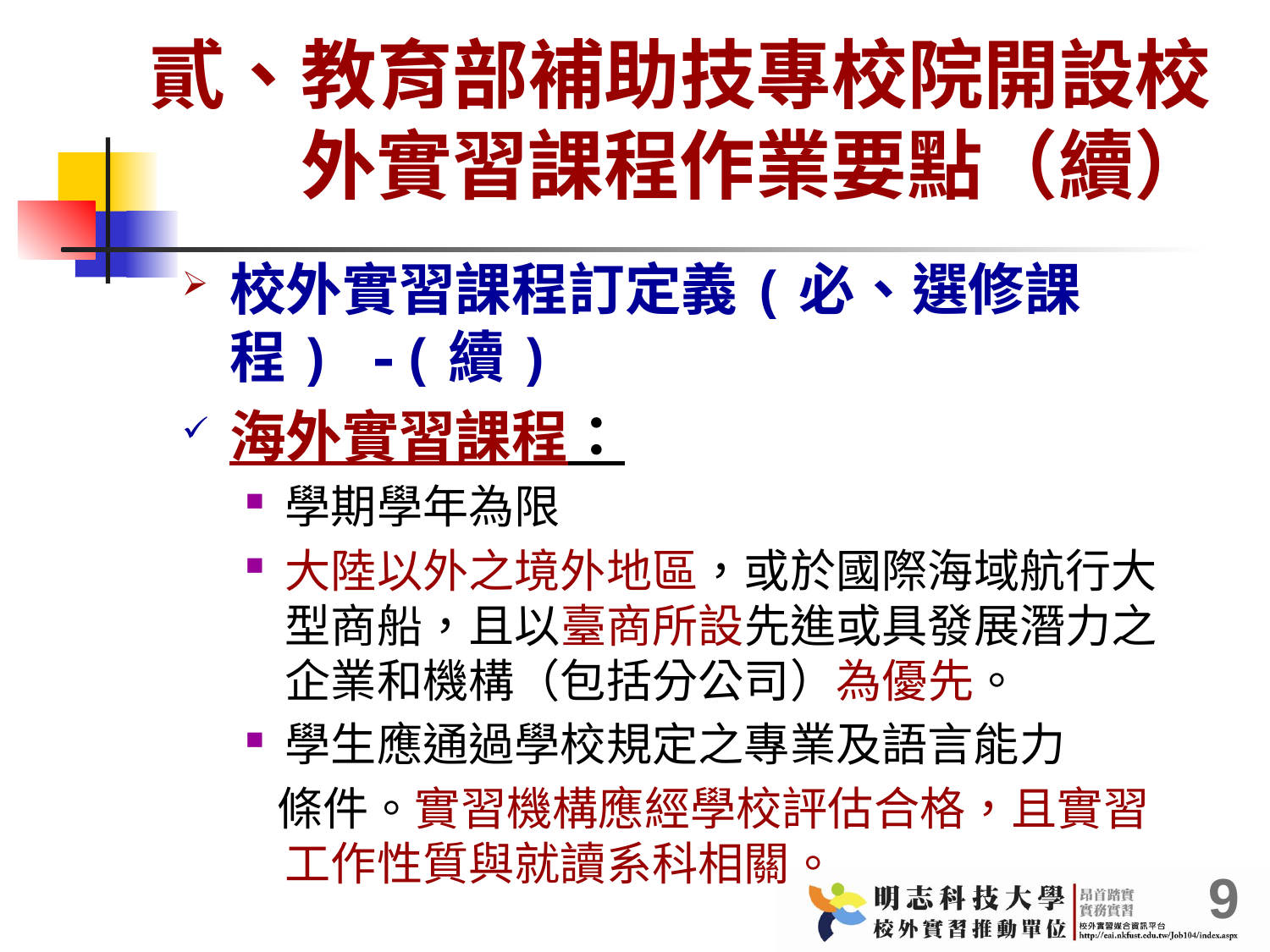

# 貳、教育部補助技專校院開設校外實習課程作業要點（續）
校外實習課程訂定義(必、選修課程) -(續)
海外實習課程：
學期學年為限
大陸以外之境外地區，或於國際海域航行大型商船，且以臺商所設先進或具發展潛力之企業和機構（包括分公司）為優先。
學生應通過學校規定之專業及語言能力
  條件。實習機構應經學校評估合格，且實習工作性質與就讀系科相關。
9